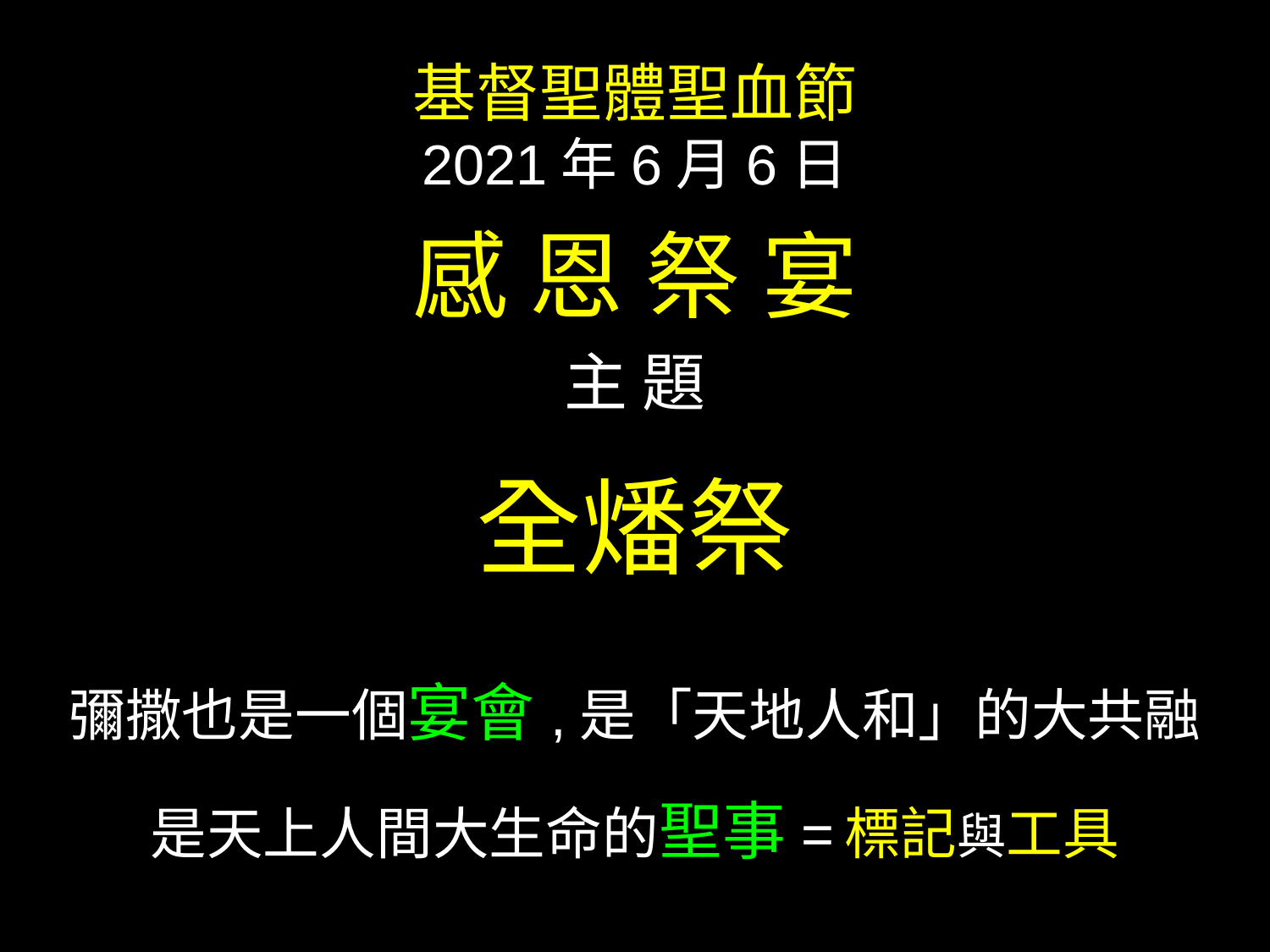

基督聖體聖血節
2021年6月6日
感 恩 祭 宴

主 題
全燔祭
彌撒也是一個宴會,是「天地人和」的大共融
是天上人間大生命的聖事= 標記與工具